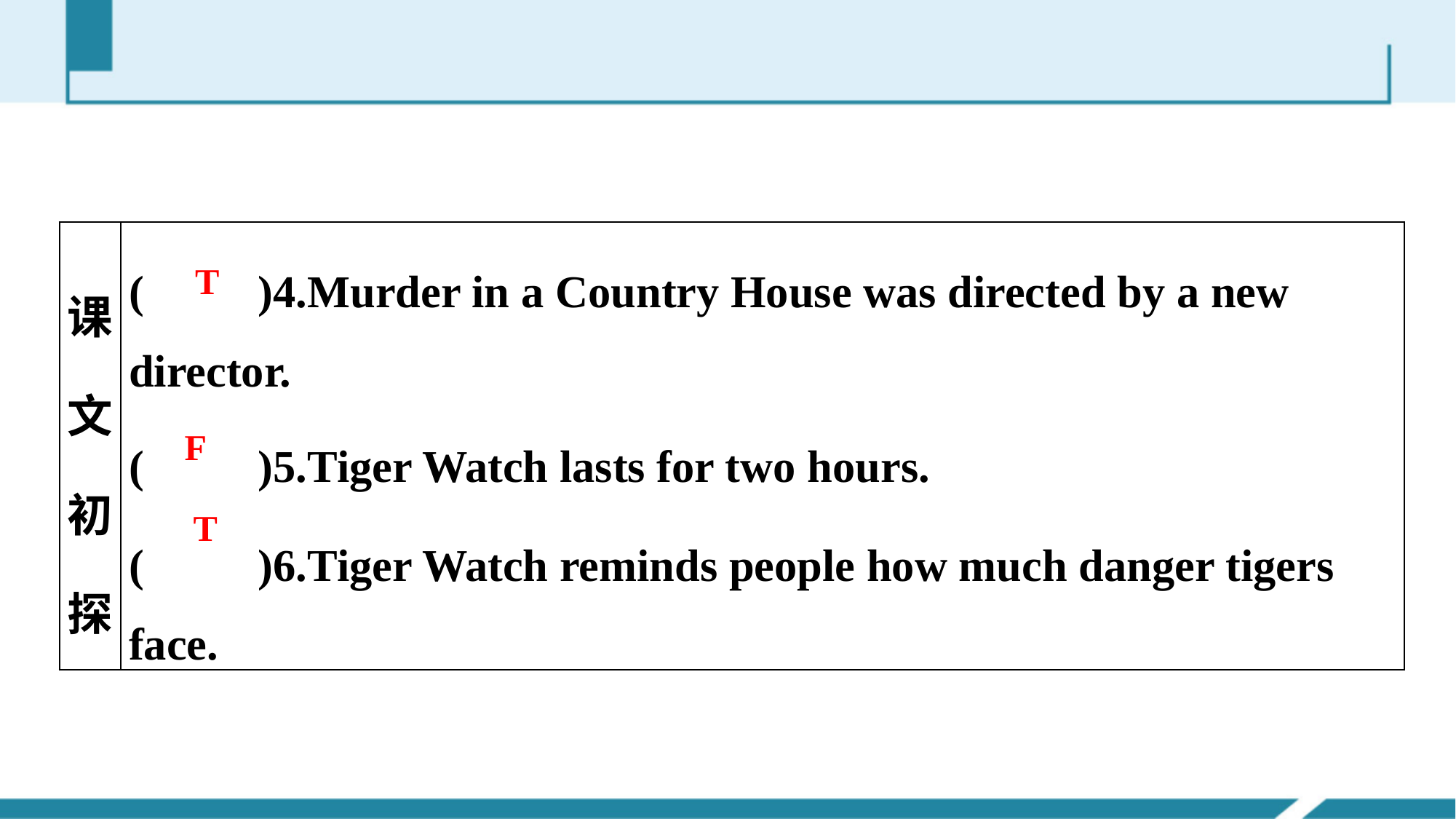

| 课文初探 | (　　)4.Murder in a Country House was directed by a new director. (　　)5.Tiger Watch lasts for two hours. (　　)6.Tiger Watch reminds people how much danger tigers face. |
| --- | --- |
T
F
T